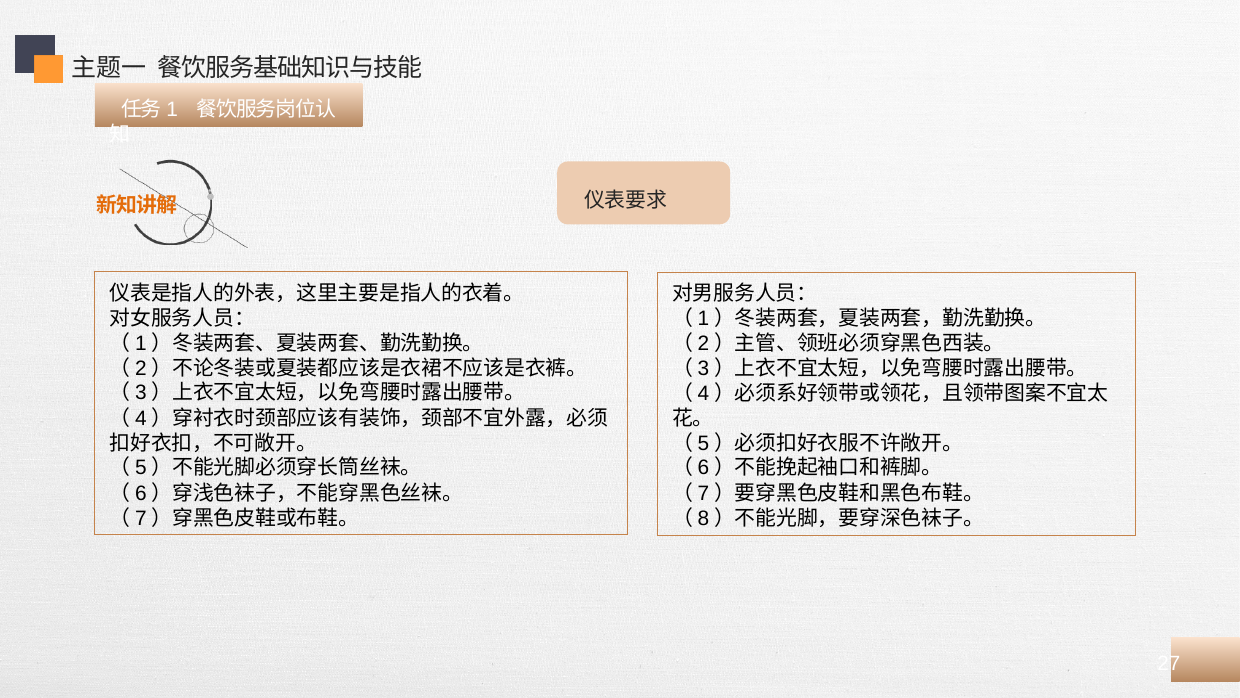

主题一  餐饮服务基础知识与技能

 任务1   餐饮服务岗位认知
    仪表要求
仪表是指人的外表，这里主要是指人的衣着。
对女服务人员：
（1）冬装两套、夏装两套、勤洗勤换。
（2）不论冬装或夏装都应该是衣裙不应该是衣裤。
（3）上衣不宜太短，以免弯腰时露出腰带。
（4）穿衬衣时颈部应该有装饰，颈部不宜外露，必须扣好衣扣，不可敞开。
（5）不能光脚必须穿长筒丝袜。
（6）穿浅色袜子，不能穿黑色丝袜。
（7）穿黑色皮鞋或布鞋。

对男服务人员：
（1）冬装两套，夏装两套，勤洗勤换。
（2）主管、领班必须穿黑色西装。
（3）上衣不宜太短，以免弯腰时露出腰带。
（4）必须系好领带或领花，且领带图案不宜太花。
（5）必须扣好衣服不许敞开。
（6）不能挽起袖口和裤脚。
（7）要穿黑色皮鞋和黑色布鞋。
（8）不能光脚，要穿深色袜子。